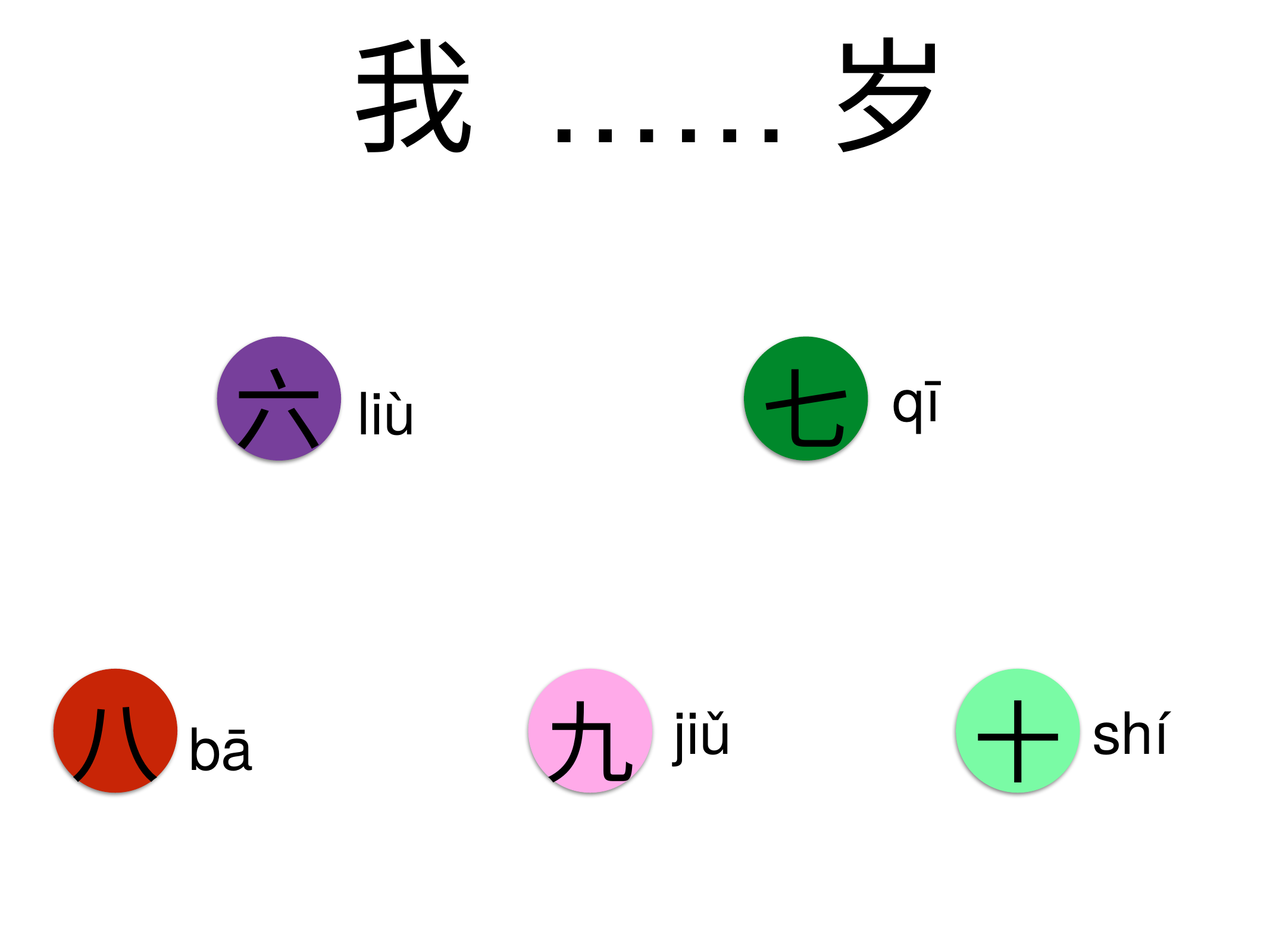

我  …… 岁

六
七
qī
liù

八
九
十
jiǔ
shí
bā